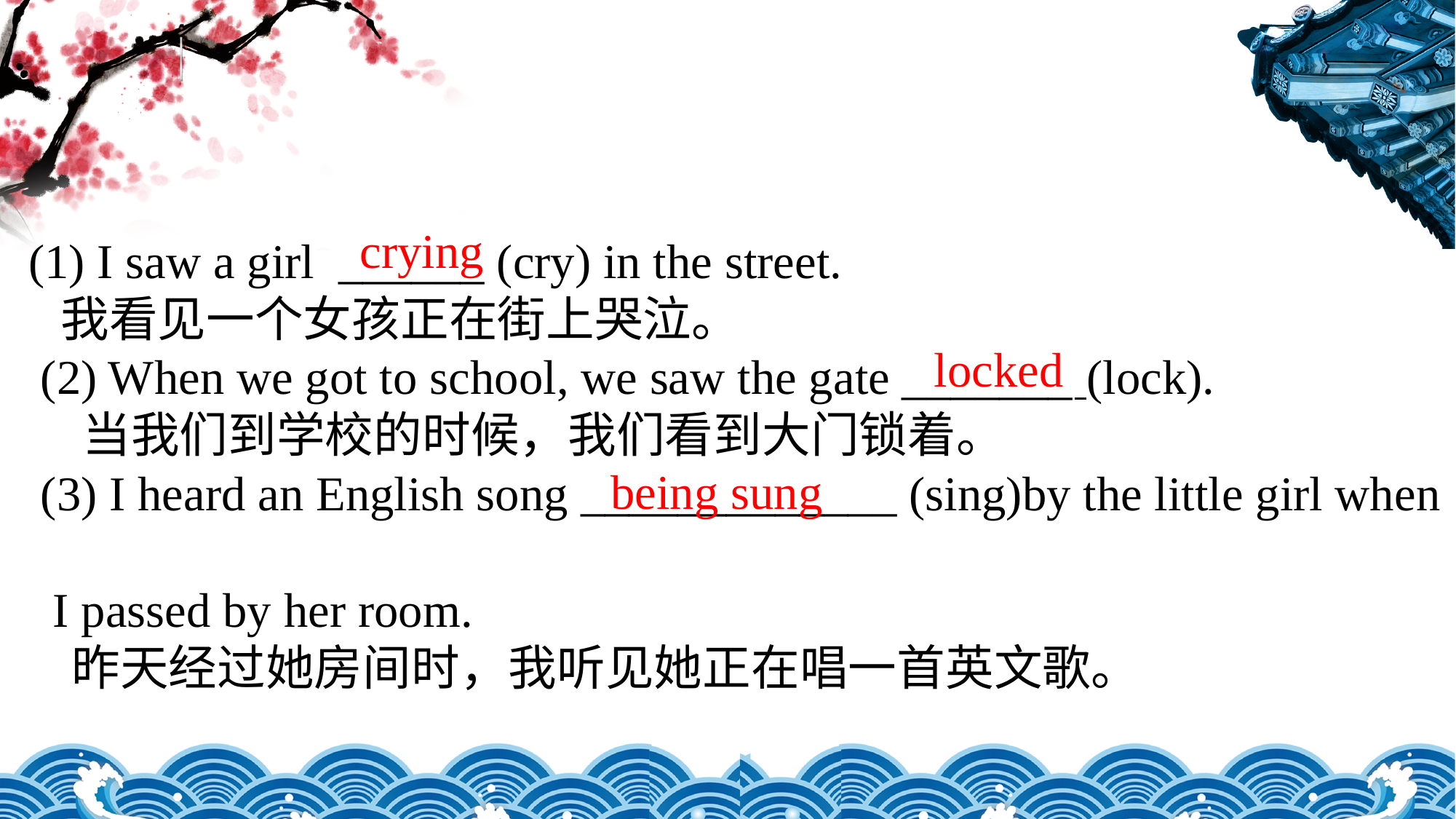

crying
 (1) I saw a girl  ______ (cry) in the street.
   我看见一个女孩正在街上哭泣。  (2) When we got to school, we saw the gate _______ (lock).      当我们到学校的时候，我们看到大门锁着。  (3) I heard an English song _____________ (sing)by the little girl when
   I passed by her room.
    昨天经过她房间时，我听见她正在唱一首英文歌。
 locked
being sung